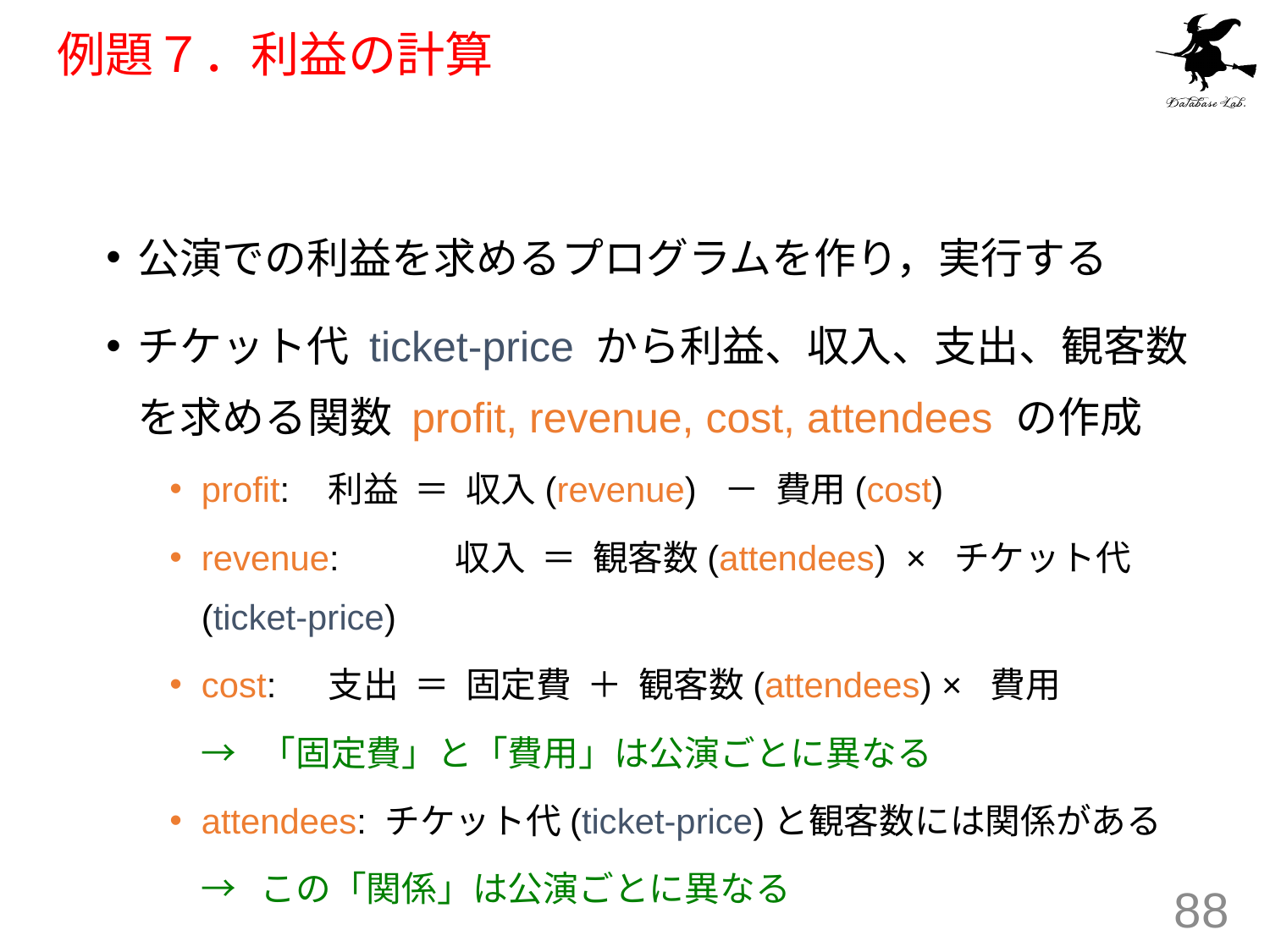

# 例題７．利益の計算
公演での利益を求めるプログラムを作り，実行する
チケット代 ticket-price から利益、収入、支出、観客数を求める関数 profit, revenue, cost, attendees の作成
profit:	利益  ＝  収入(revenue)  －  費用(cost)
revenue:	収入  ＝  観客数(attendees)  ×  チケット代(ticket-price)
cost:	支出  ＝  固定費  ＋  観客数(attendees) ×  費用
    →  「固定費」と「費用」は公演ごとに異なる
attendees: チケット代(ticket-price)と観客数には関係がある
    →  この「関係」は公演ごとに異なる
88